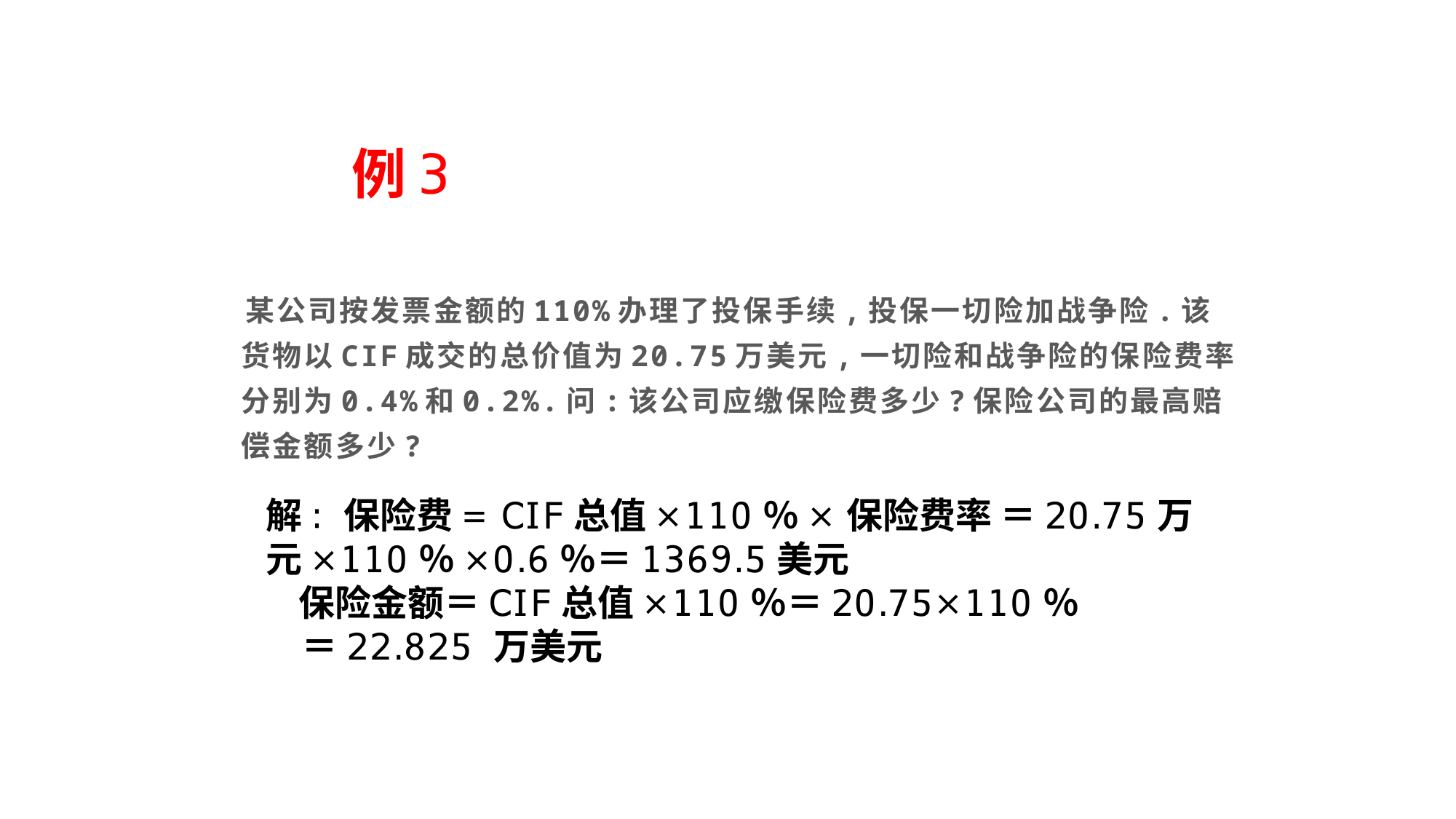

#
例3

　某公司按发票金额的110%办理了投保手续,投保一切险加战争险.该货物以CIF成交的总价值为20.75万美元,一切险和战争险的保险费率分别为0.4%和0.2%.问:该公司应缴保险费多少?保险公司的最高赔偿金额多少?
解: 保险费= CIF总值×110％×保险费率 ＝20.75万元×110％×0.6％＝1369.5美元
   保险金额＝CIF总值×110％＝20.75×110％
　＝22.825 万美元